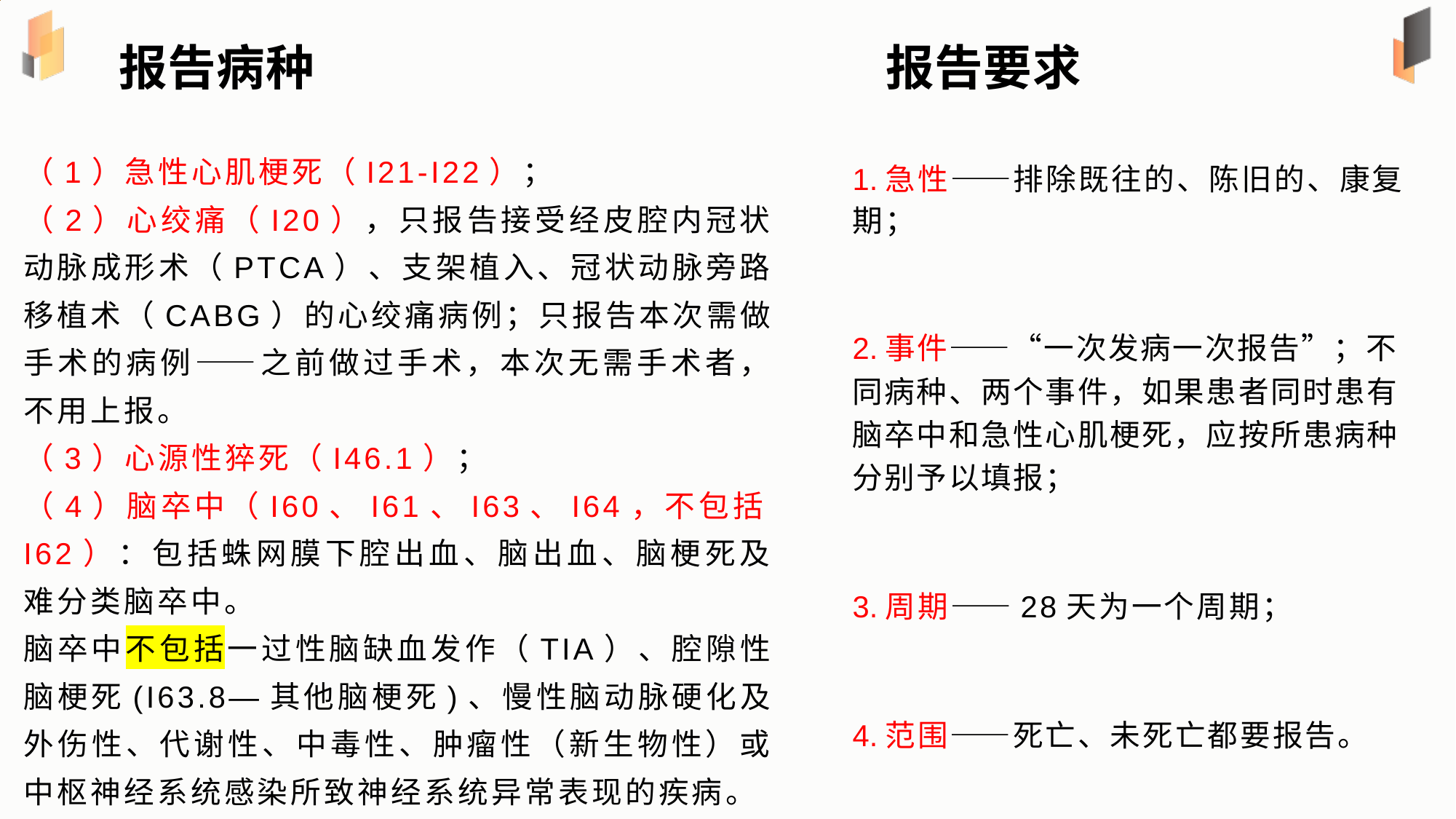

报告病种
报告要求
（1）急性心肌梗死（I21-I22）；
（2）心绞痛（I20），只报告接受经皮腔内冠状动脉成形术（PTCA）、支架植入、冠状动脉旁路移植术（CABG）的心绞痛病例；只报告本次需做手术的病例——之前做过手术，本次无需手术者，不用上报。
（3）心源性猝死（I46.1）；
（4）脑卒中（I60、I61、I63、I64，不包括I62）：包括蛛网膜下腔出血、脑出血、脑梗死及难分类脑卒中。
脑卒中不包括一过性脑缺血发作（TIA）、腔隙性脑梗死(I63.8—其他脑梗死)、慢性脑动脉硬化及外伤性、代谢性、中毒性、肿瘤性（新生物性）或中枢神经系统感染所致神经系统异常表现的疾病。
1.急性——排除既往的、陈旧的、康复期；

2.事件——“一次发病一次报告”；不同病种、两个事件，如果患者同时患有脑卒中和急性心肌梗死，应按所患病种分别予以填报；

3.周期——28天为一个周期；

4.范围——死亡、未死亡都要报告。